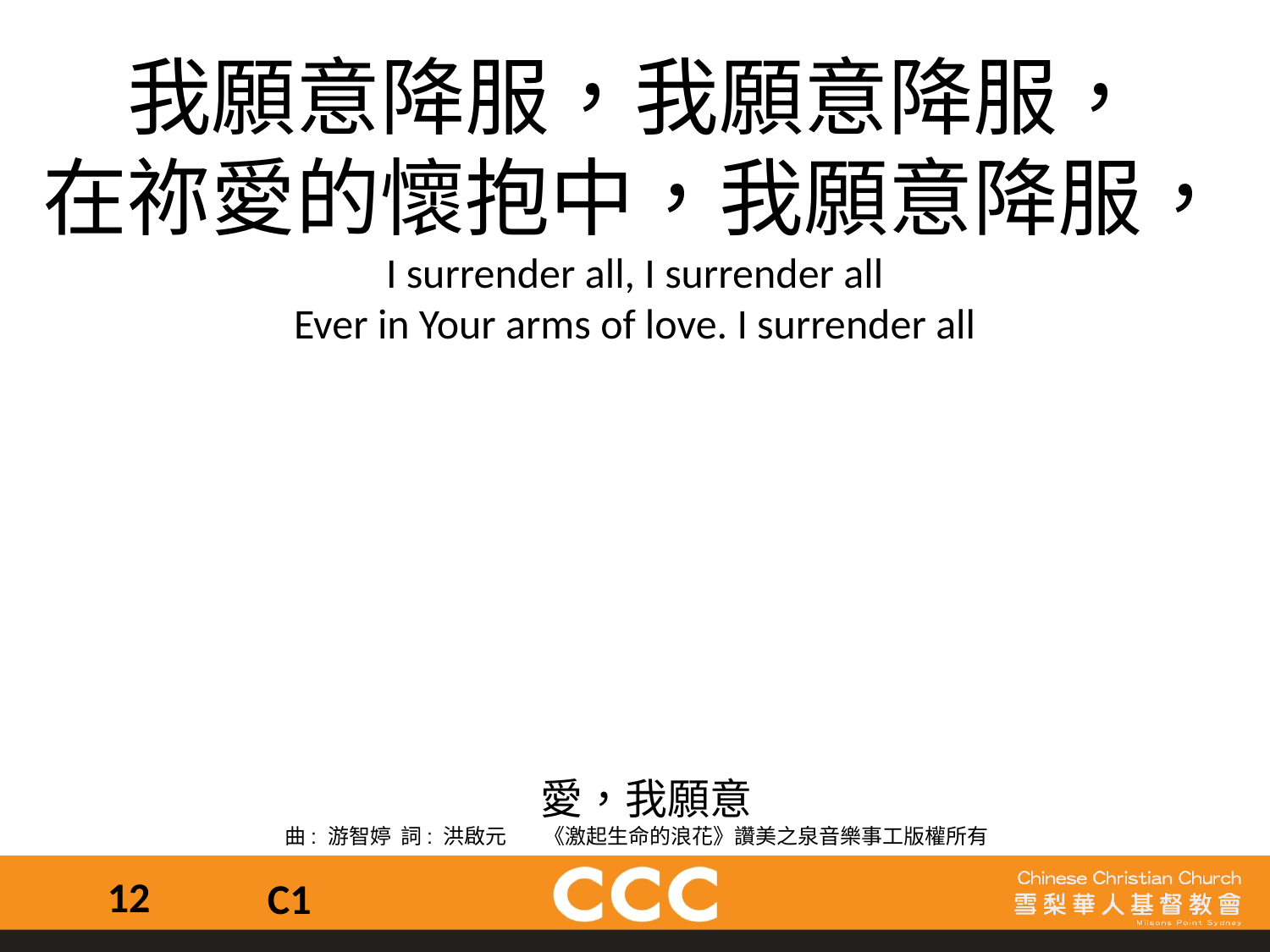

我願意降服，我願意降服，
在祢愛的懷抱中，我願意降服，
I surrender all, I surrender all
Ever in Your arms of love. I surrender all

 愛，我願意
曲: 游智婷  詞: 洪啟元        《激起生命的浪花》讚美之泉音樂事工版權所有
12
C1